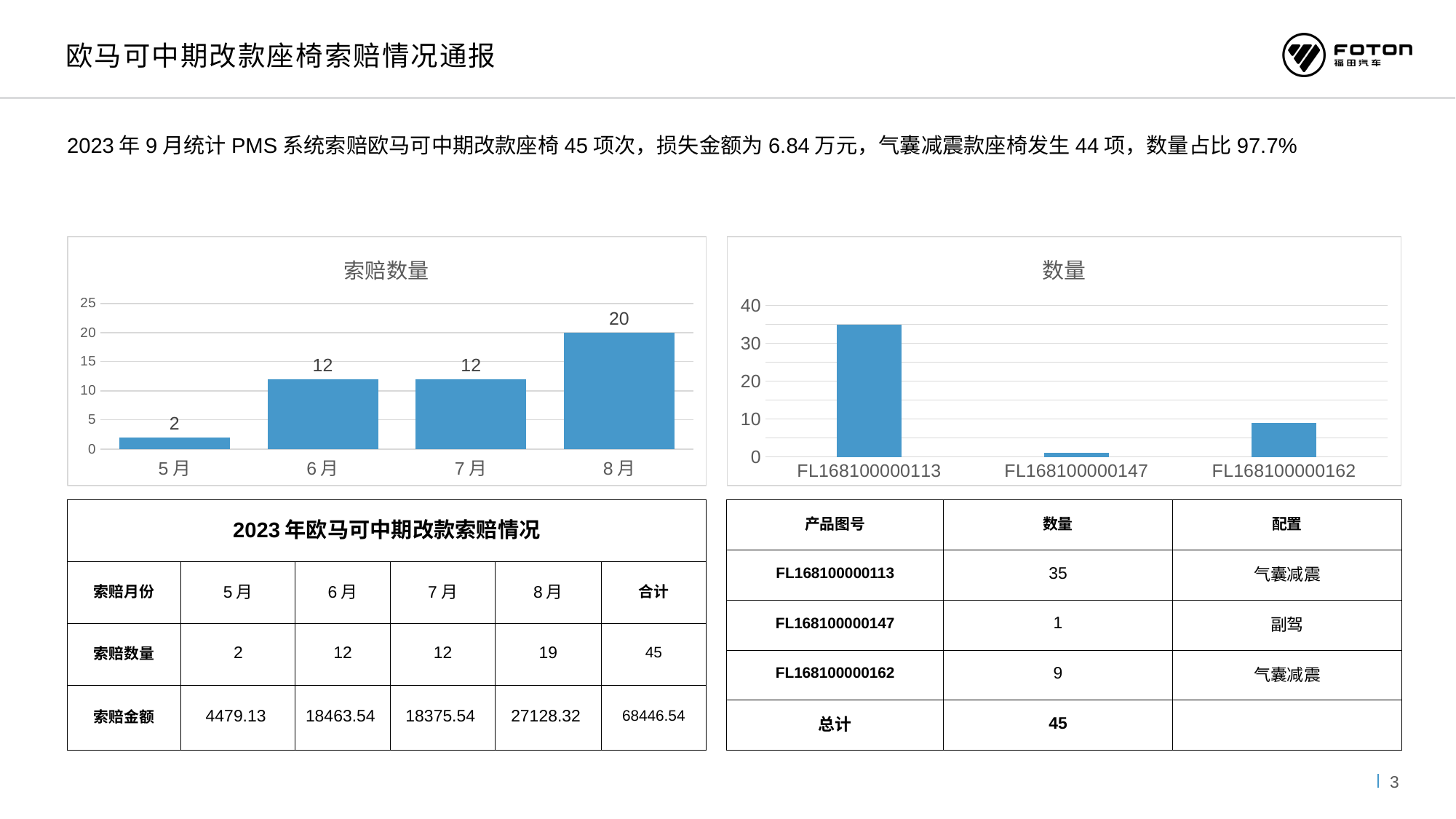

欧马可中期改款座椅索赔情况通报
2023年9月统计PMS系统索赔欧马可中期改款座椅45项次，损失金额为6.84万元，气囊减震款座椅发生44项，数量占比97.7%

### Chart: 索赔数量

| Category |  |
|---|---|
| 5月 | 2.0 |
| 6月 | 12.0 |
| 7月 | 12.0 |
| 8月 | 20.0 |

### Chart:

| Category | 数量 |
|---|---|
| FL168100000113 | 35.0 |
| FL168100000147 | 1.0 |
| FL168100000162 | 9.0 |
| 2023年欧马可中期改款索赔情况 |  |  |  |  |  |
| --- | --- | --- | --- | --- | --- |
| 索赔月份 | 5月 | 6月 | 7月 | 8月 | 合计 |
| 索赔数量 | 2 | 12 | 12 | 19 | 45 |
| 索赔金额 | 4479.13 | 18463.54 | 18375.54 | 27128.32 | 68446.54 |
| 产品图号 | 数量 | 配置 |
| --- | --- | --- |
| FL168100000113 | 35 | 气囊减震 |
| FL168100000147 | 1 | 副驾 |
| FL168100000162 | 9 | 气囊减震 |
| 总计 | 45 |  |